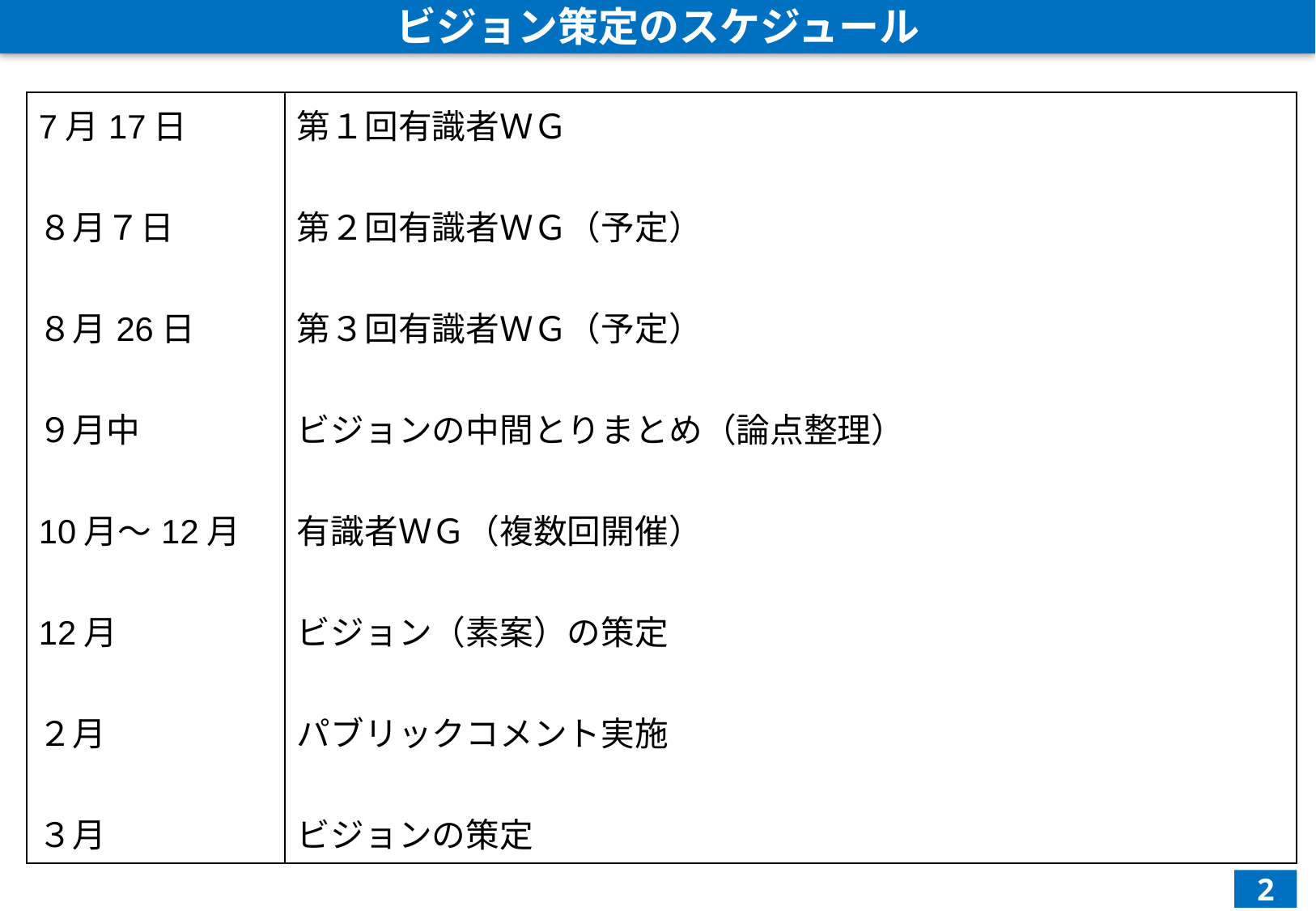

ビジョン策定のスケジュール
| 7月17日 ８月７日 ８月26日 ９月中 10月〜12月 12月 ２月 ３月 | 第１回有識者ＷＧ 第２回有識者ＷＧ（予定） 第３回有識者ＷＧ（予定） ビジョンの中間とりまとめ（論点整理） 有識者ＷＧ（複数回開催） ビジョン（素案）の策定 パブリックコメント実施 ビジョンの策定 |
| --- | --- |
2